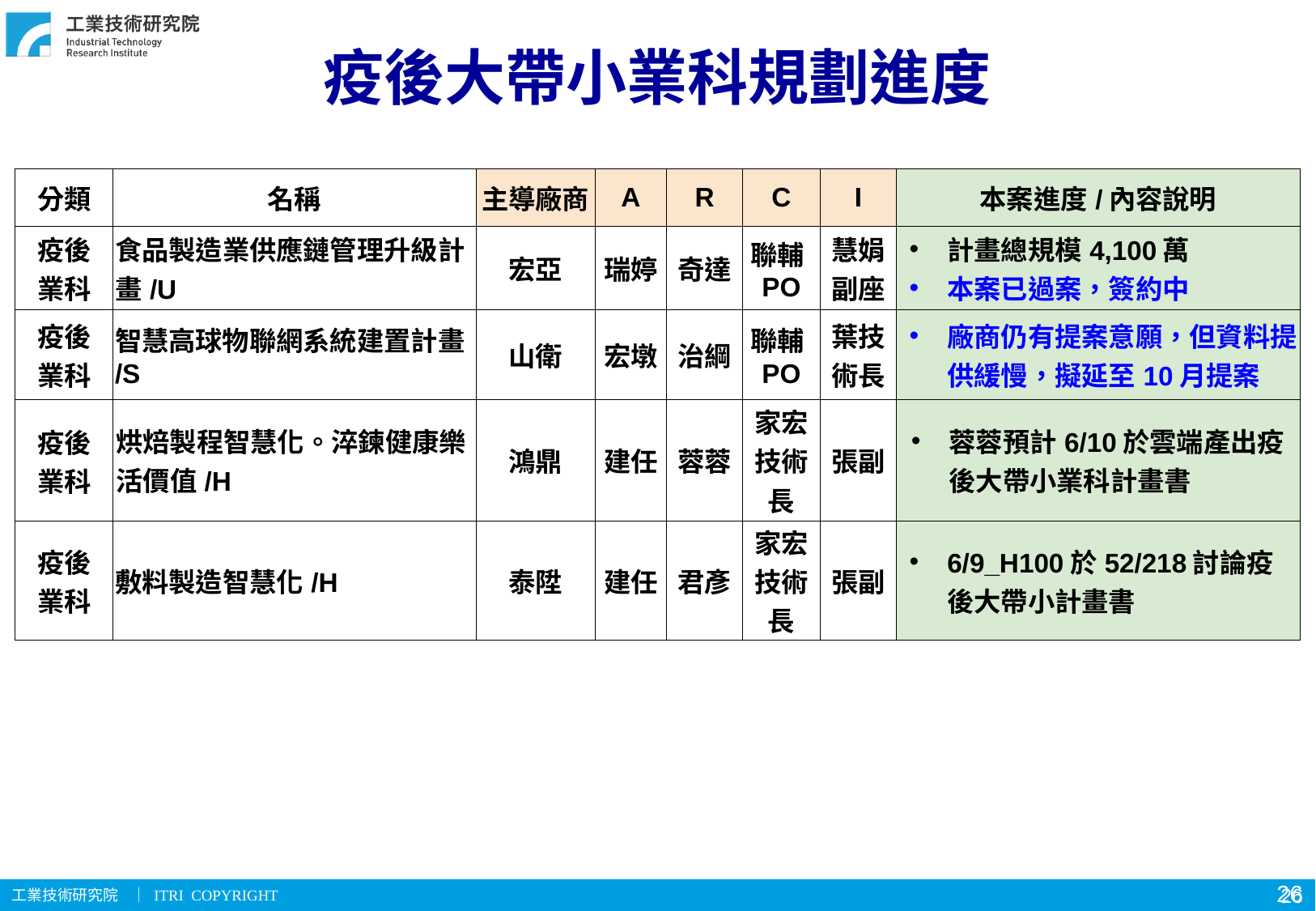

# 疫後大帶小業科規劃進度
| 分類 | 名稱 | 主導廠商 | A | R | C | I | 本案進度/內容說明 |
| --- | --- | --- | --- | --- | --- | --- | --- |
| 疫後 業科 | 食品製造業供應鏈管理升級計畫/U | 宏亞 | 瑞婷 | 奇達 | 聯輔PO | 慧娟副座 | 計畫總規模4,100萬 本案已過案，簽約中 |
| 疫後 業科 | 智慧高球物聯網系統建置計畫/S | 山衛 | 宏墩 | 治綱 | 聯輔PO | 葉技術長 | 廠商仍有提案意願，但資料提供緩慢，擬延至10月提案 |
| 疫後 業科 | 烘焙製程智慧化。淬鍊健康樂活價值/H | 鴻鼎 | 建任 | 蓉蓉 | 家宏技術長 | 張副 | 蓉蓉預計6/10於雲端產出疫後大帶小業科計畫書 |
| 疫後 業科 | 敷料製造智慧化/H | 泰陞 | 建任 | 君彥 | 家宏技術長 | 張副 | 6/9\_H100於52/218討論疫後大帶小計畫書 |
26